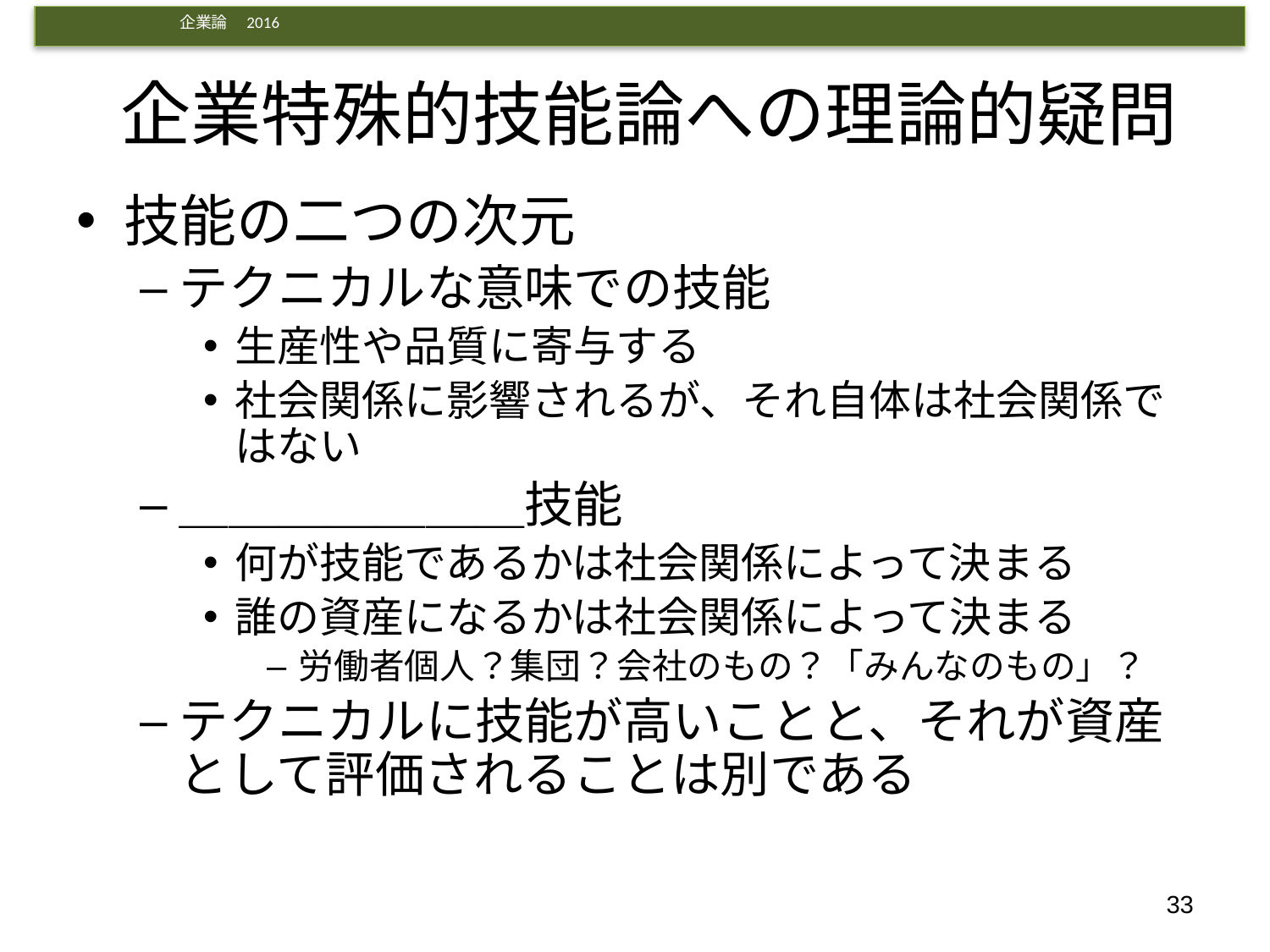

# 企業特殊的技能論への理論的疑問
技能の二つの次元
テクニカルな意味での技能
生産性や品質に寄与する
社会関係に影響されるが、それ自体は社会関係ではない
＿＿＿＿＿＿＿技能
何が技能であるかは社会関係によって決まる
誰の資産になるかは社会関係によって決まる
労働者個人？集団？会社のもの？「みんなのもの」？
テクニカルに技能が高いことと、それが資産として評価されることは別である

33